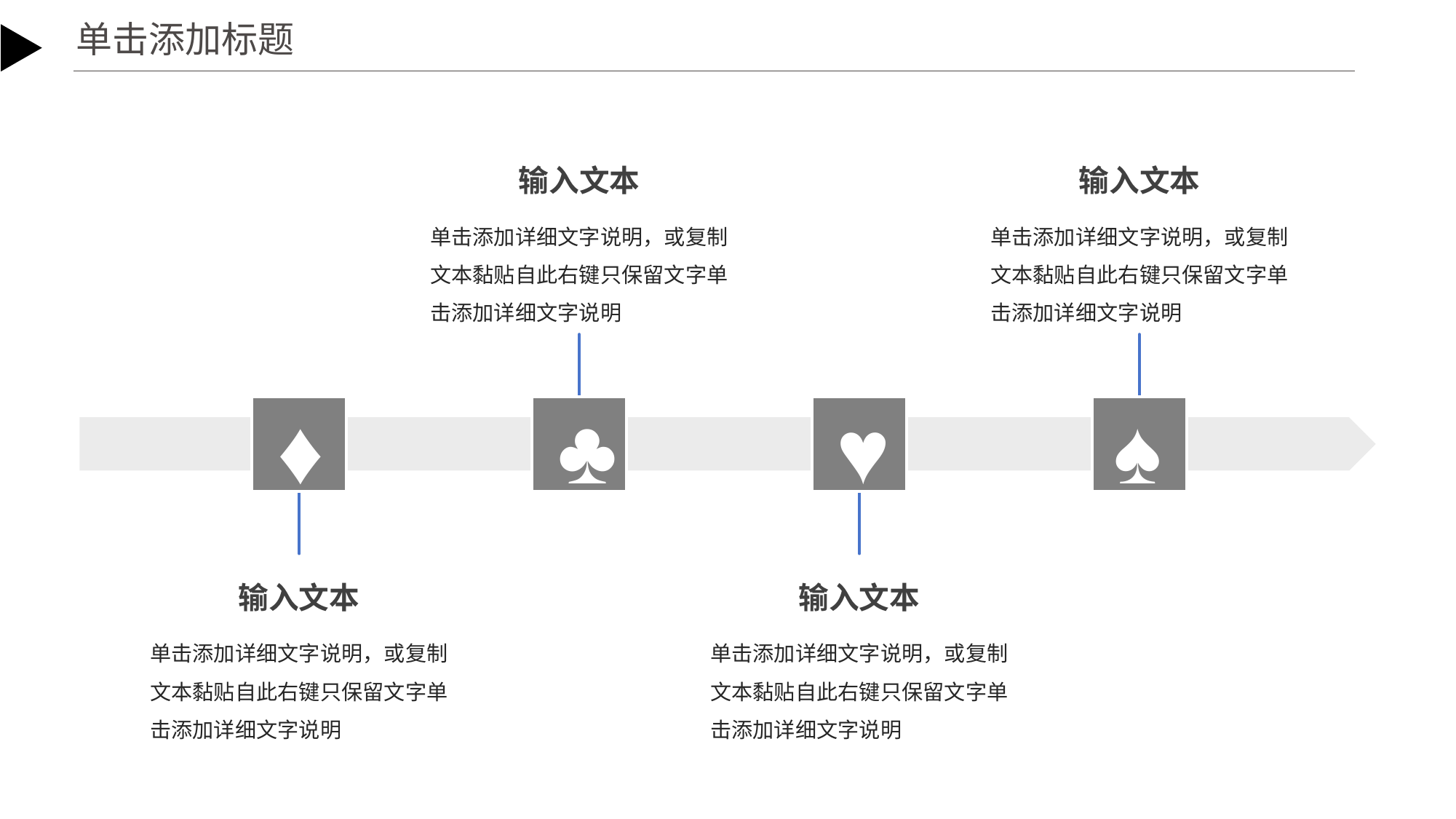

单击添加标题
点击输入标题

输入文本
单击添加详细文字说明，或复制文本黏贴自此右键只保留文字单击添加详细文字说明

输入文本
单击添加详细文字说明，或复制文本黏贴自此右键只保留文字单击添加详细文字说明

输入文本
单击添加详细文字说明，或复制文本黏贴自此右键只保留文字单击添加详细文字说明

输入文本
单击添加详细文字说明，或复制文本黏贴自此右键只保留文字单击添加详细文字说明

♦
♣
♥
♠